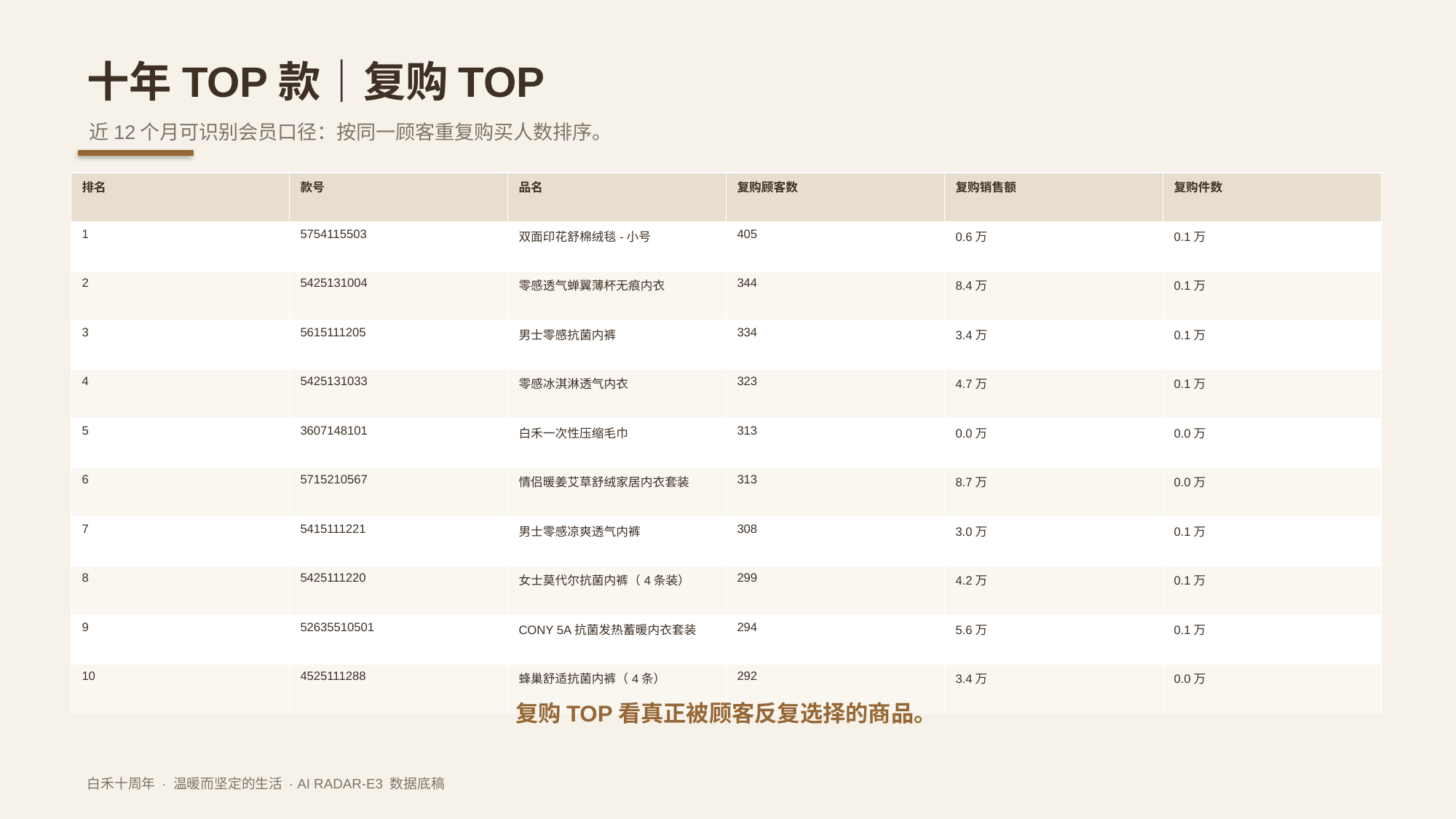

十年TOP款｜复购TOP
近12个月可识别会员口径：按同一顾客重复购买人数排序。

| 排名 | 款号 | 品名 | 复购顾客数 | 复购销售额 | 复购件数 |
| --- | --- | --- | --- | --- | --- |
| 1 | 5754115503 | 双面印花舒棉绒毯-小号 | 405 | 0.6万 | 0.1万 |
| 2 | 5425131004 | 零感透气蝉翼薄杯无痕内衣 | 344 | 8.4万 | 0.1万 |
| 3 | 5615111205 | 男士零感抗菌内裤 | 334 | 3.4万 | 0.1万 |
| 4 | 5425131033 | 零感冰淇淋透气内衣 | 323 | 4.7万 | 0.1万 |
| 5 | 3607148101 | 白禾一次性压缩毛巾 | 313 | 0.0万 | 0.0万 |
| 6 | 5715210567 | 情侣暖姜艾草舒绒家居内衣套装 | 313 | 8.7万 | 0.0万 |
| 7 | 5415111221 | 男士零感凉爽透气内裤 | 308 | 3.0万 | 0.1万 |
| 8 | 5425111220 | 女士莫代尔抗菌内裤（4条装） | 299 | 4.2万 | 0.1万 |
| 9 | 52635510501 | CONY 5A抗菌发热蓄暖内衣套装 | 294 | 5.6万 | 0.1万 |
| 10 | 4525111288 | 蜂巢舒适抗菌内裤（4条） | 292 | 3.4万 | 0.0万 |
复购TOP看真正被顾客反复选择的商品。
白禾十周年 · 温暖而坚定的生活 · AI RADAR-E3 数据底稿